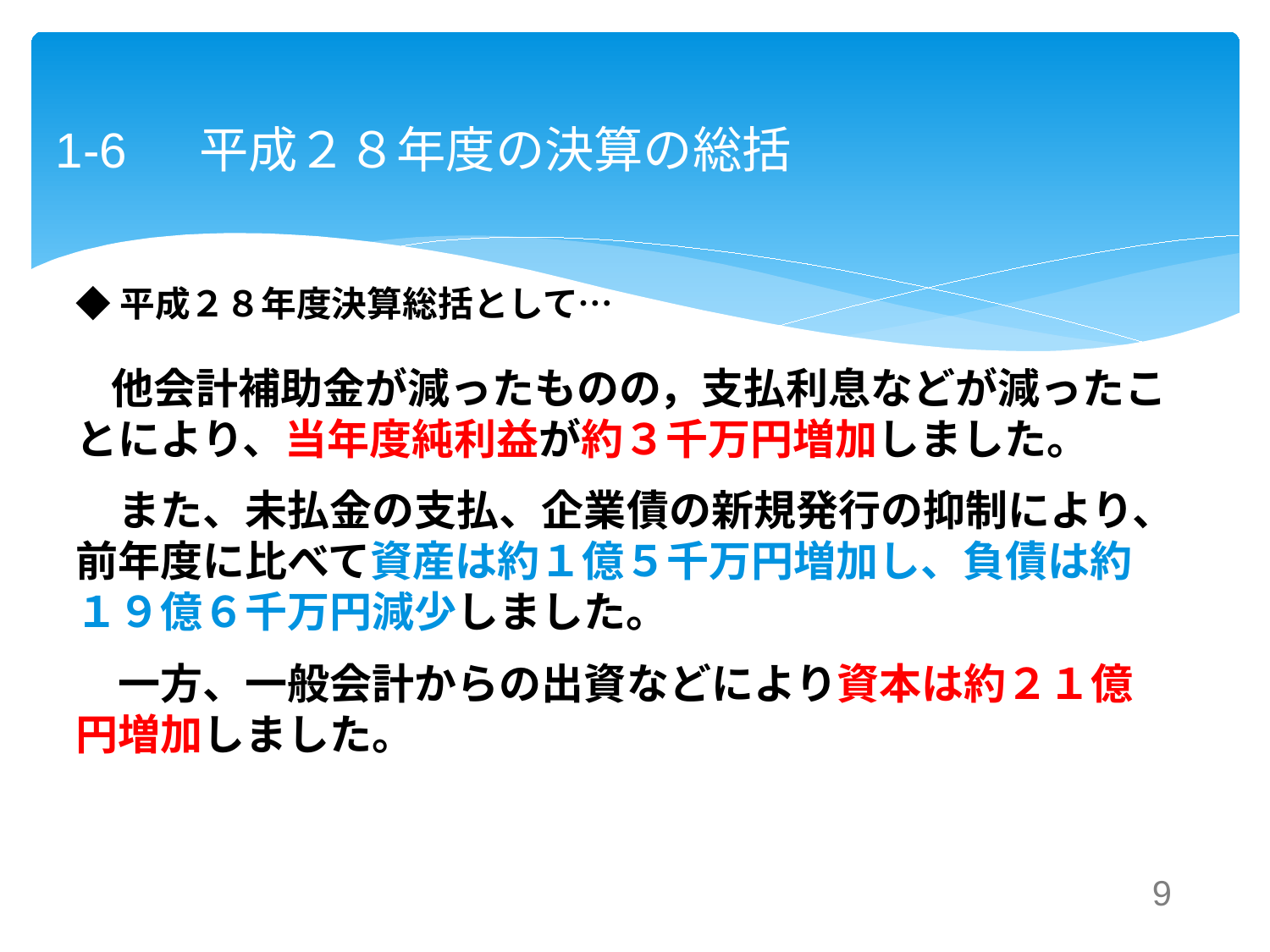

1-6　 平成２８年度の決算の総括

◆平成２８年度決算総括として…
　他会計補助金が減ったものの，支払利息などが減ったことにより、当年度純利益が約３千万円増加しました。
　また、未払金の支払、企業債の新規発行の抑制により、前年度に比べて資産は約１億５千万円増加し、負債は約１９億６千万円減少しました。
　一方、一般会計からの出資などにより資本は約２１億円増加しました。
9